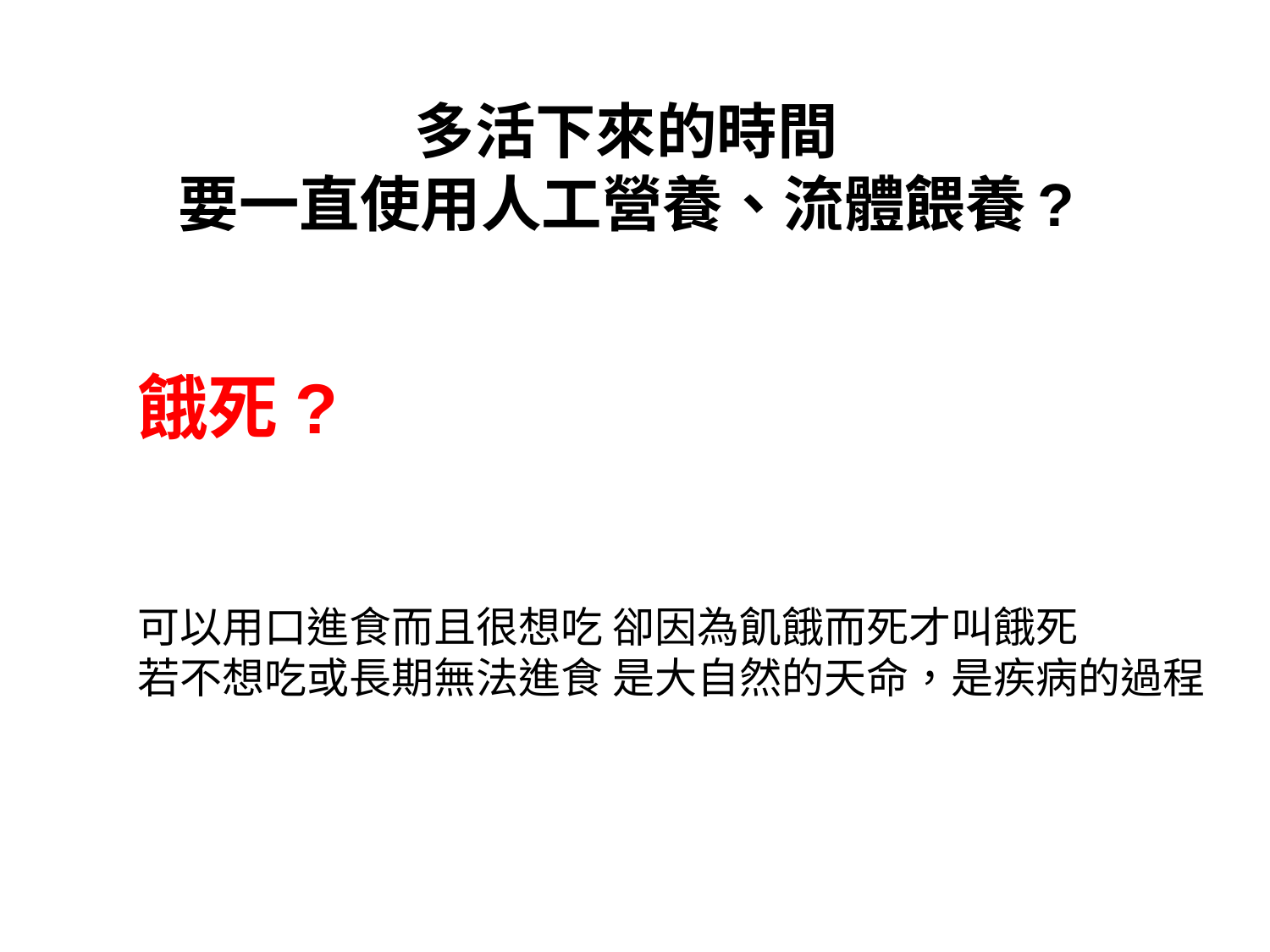

# 多活下來的時間 要一直使用人工營養、流體餵養?

餓死?

可以用口進食而且很想吃 卻因為飢餓而死才叫餓死
若不想吃或長期無法進食 是大自然的天命，是疾病的過程